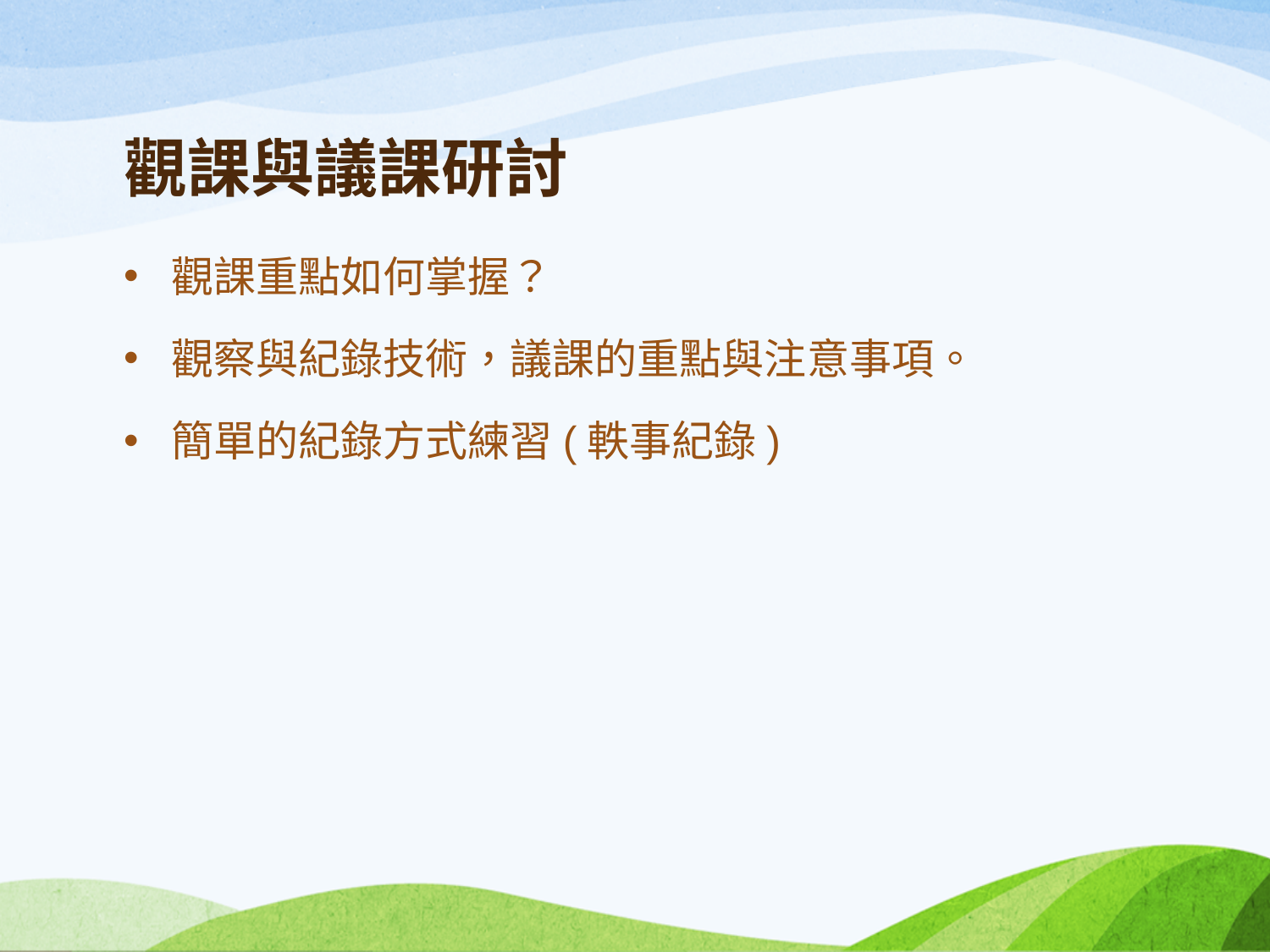

# 觀課與議課研討
觀課重點如何掌握？
觀察與紀錄技術，議課的重點與注意事項。
簡單的紀錄方式練習(軼事紀錄)